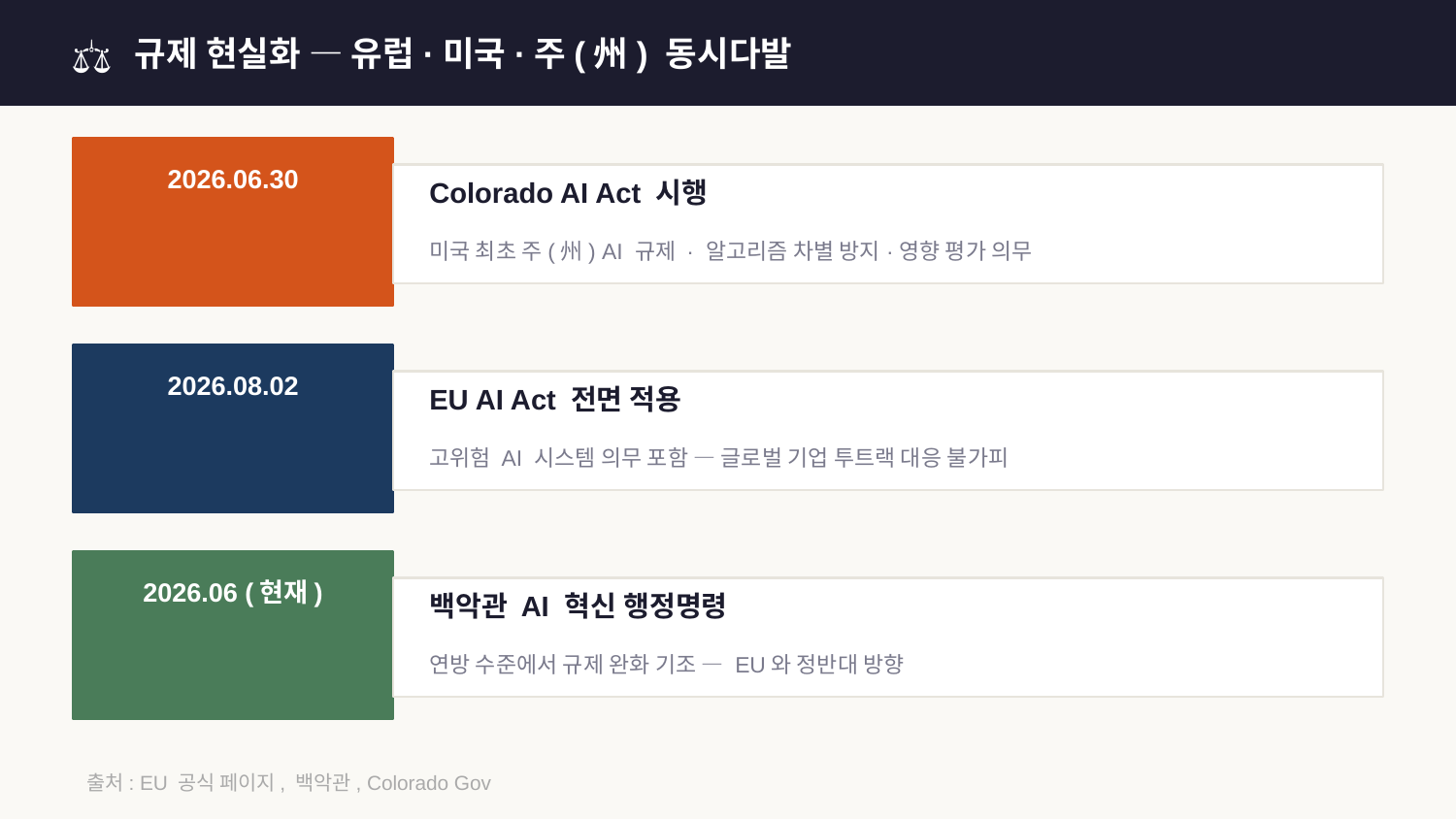

⚖️  규제 현실화 — 유럽·미국·주(州) 동시다발

2026.06.30

Colorado AI Act 시행
미국 최초 주(州) AI 규제 · 알고리즘 차별 방지·영향 평가 의무

2026.08.02

EU AI Act 전면 적용
고위험 AI 시스템 의무 포함 — 글로벌 기업 투트랙 대응 불가피

2026.06 (현재)

백악관 AI 혁신 행정명령
연방 수준에서 규제 완화 기조 — EU와 정반대 방향
출처: EU 공식 페이지, 백악관, Colorado Gov